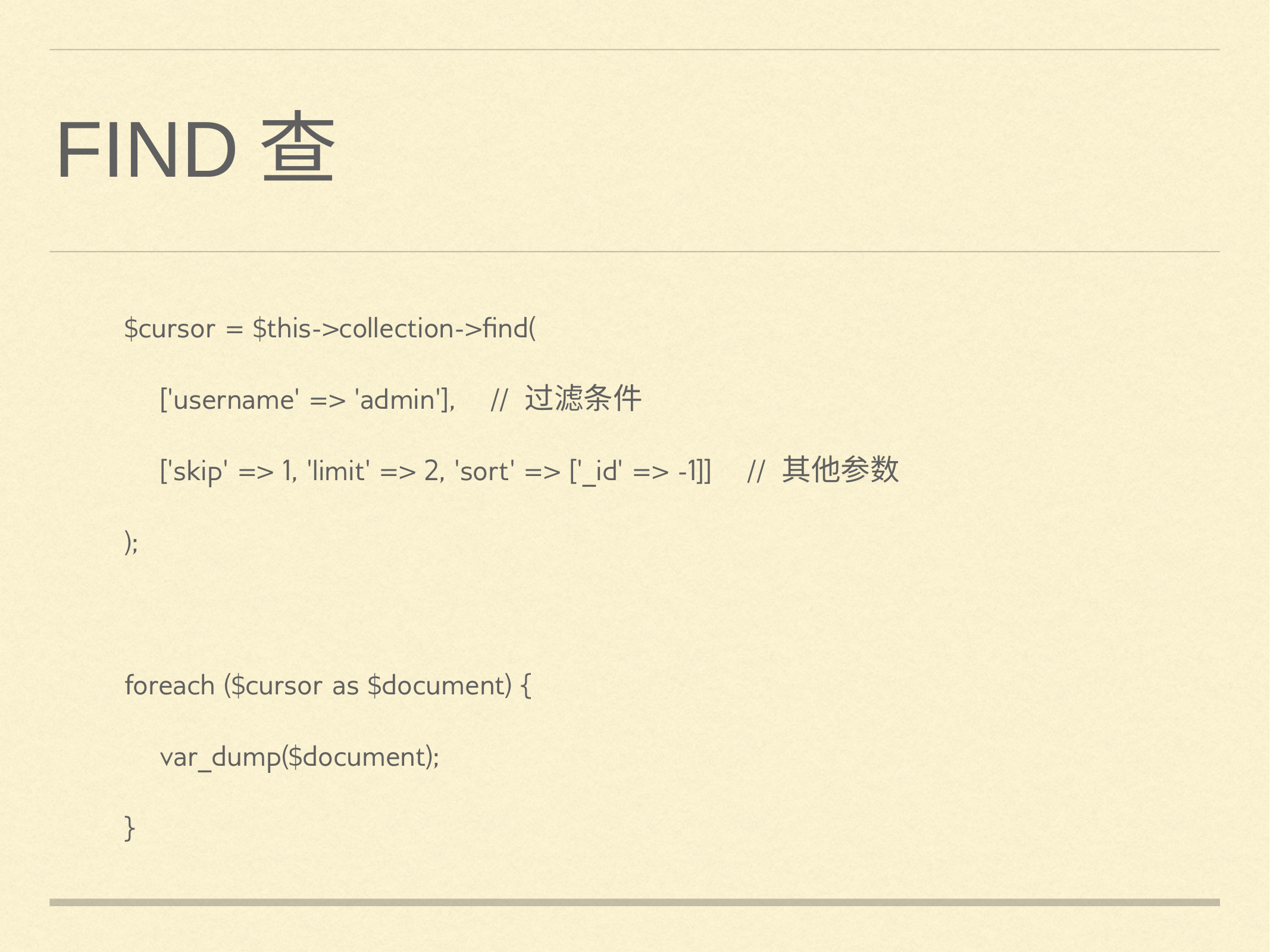

# find查
        $cursor = $this->collection->find(
            ['username' => 'admin'],    // 过滤条件
            ['skip' => 1, 'limit' => 2, 'sort' => ['_id' => -1]]    // 其他参数
        );

        foreach ($cursor as $document) {
            var_dump($document);
        }